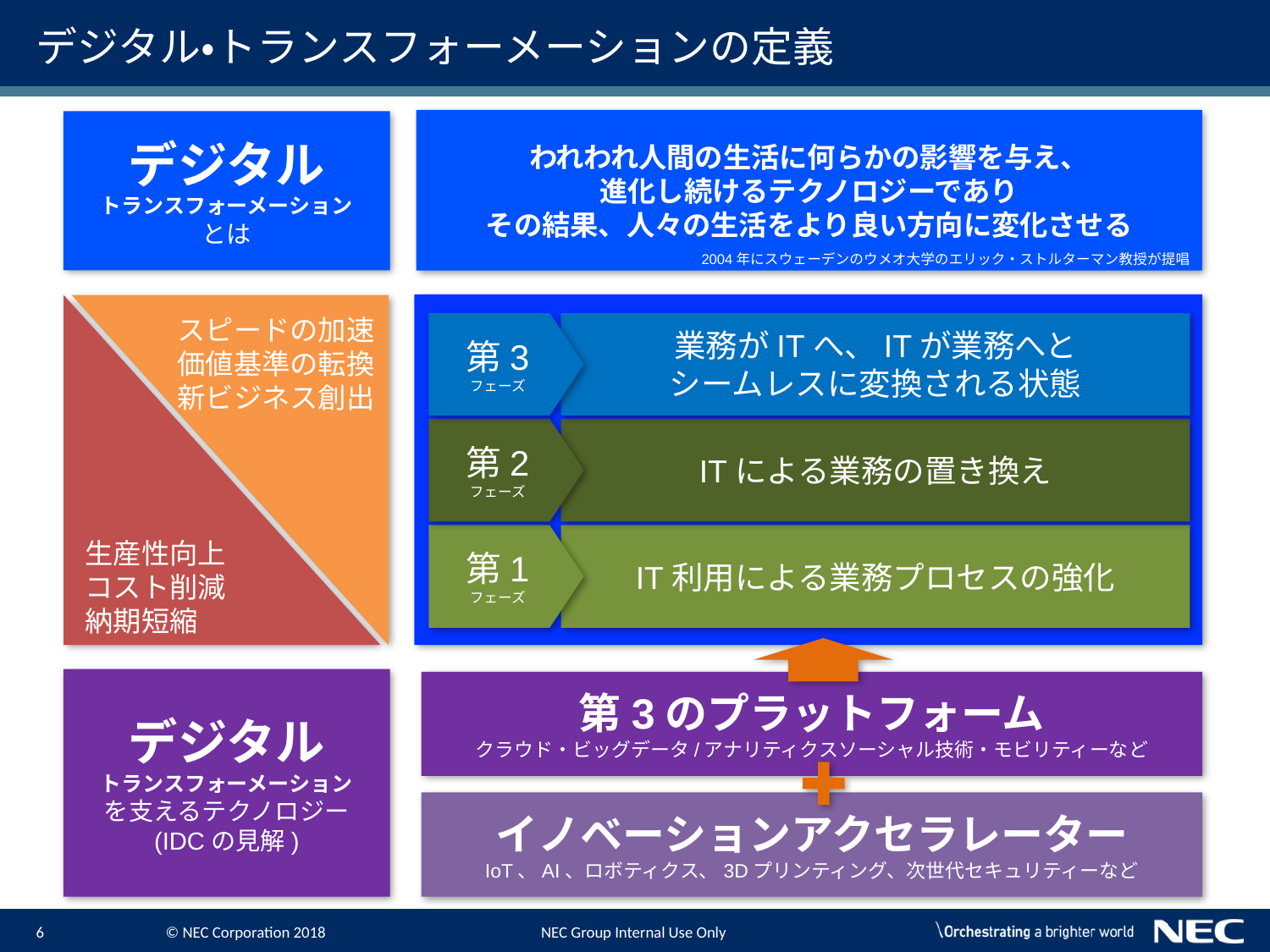

# デジタル・トランスフォーメーションの定義
われわれ人間の生活に何らかの影響を与え、
進化し続けるテクノロジーであり
その結果、人々の生活をより良い方向に変化させる
デジタル
トランスフォーメーション
とは
2004年にスウェーデンのウメオ大学のエリック・ストルターマン教授が提唱

スピードの加速
価値基準の転換
新ビジネス創出
第3
フェーズ
業務がITへ、ITが業務へと
シームレスに変換される状態
第2
フェーズ
ITによる業務の置き換え
第1
フェーズ
IT利用による業務プロセスの強化
生産性向上
コスト削減
納期短縮

デジタル
トランスフォーメーション
を支えるテクノロジー
(IDCの見解)
第3のプラットフォーム
クラウド・ビッグデータ/アナリティクスソーシャル技術・モビリティーなど

イノベーションアクセラレーター
IoT、AI、ロボティクス、3Dプリンティング、次世代セキュリティーなど